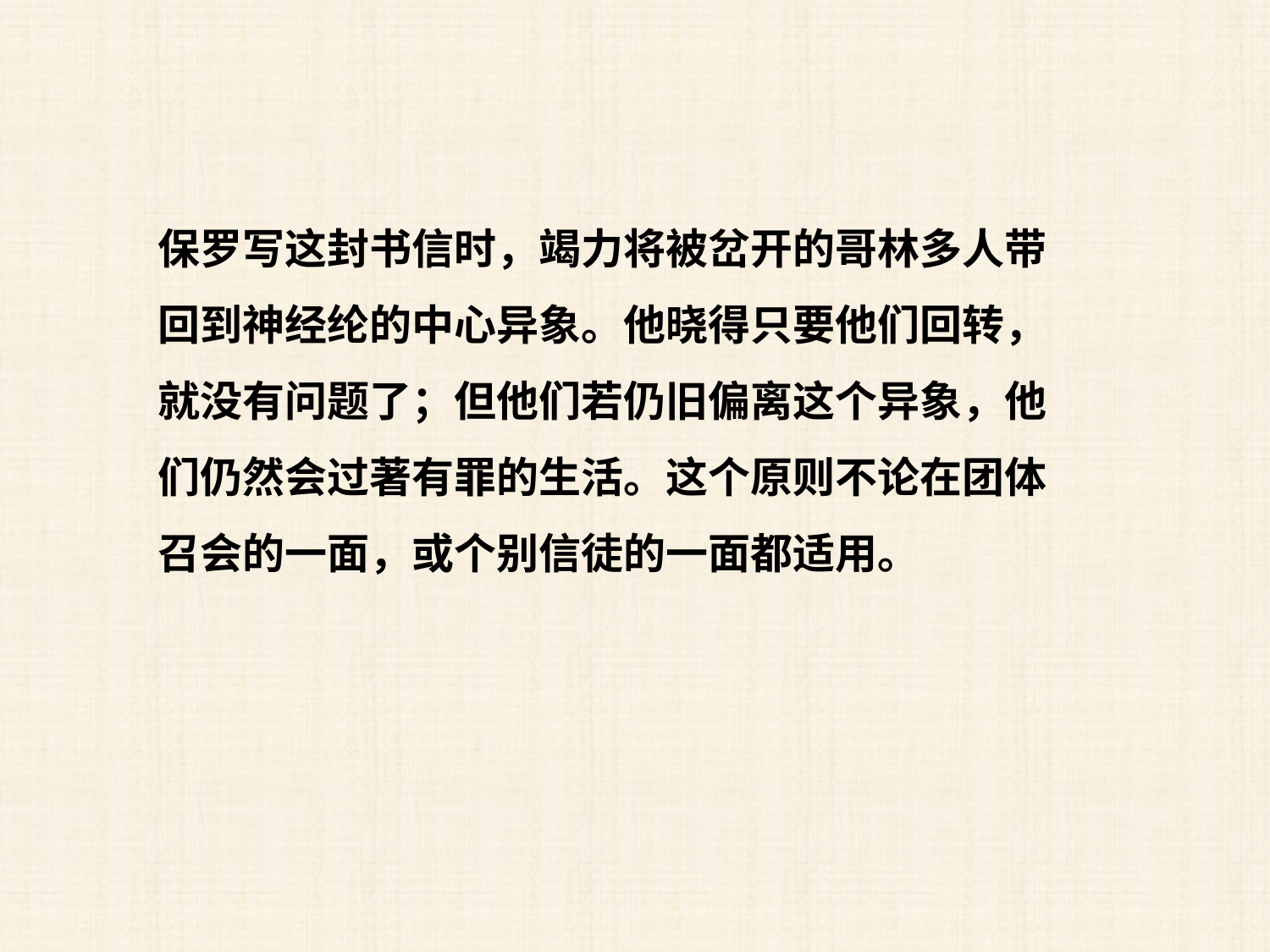

保罗写这封书信时，竭力将被岔开的哥林多人带回到神经纶的中心异象。他晓得只要他们回转，就没有问题了；但他们若仍旧偏离这个异象，他们仍然会过著有罪的生活。这个原则不论在团体召会的一面，或个别信徒的一面都适用。